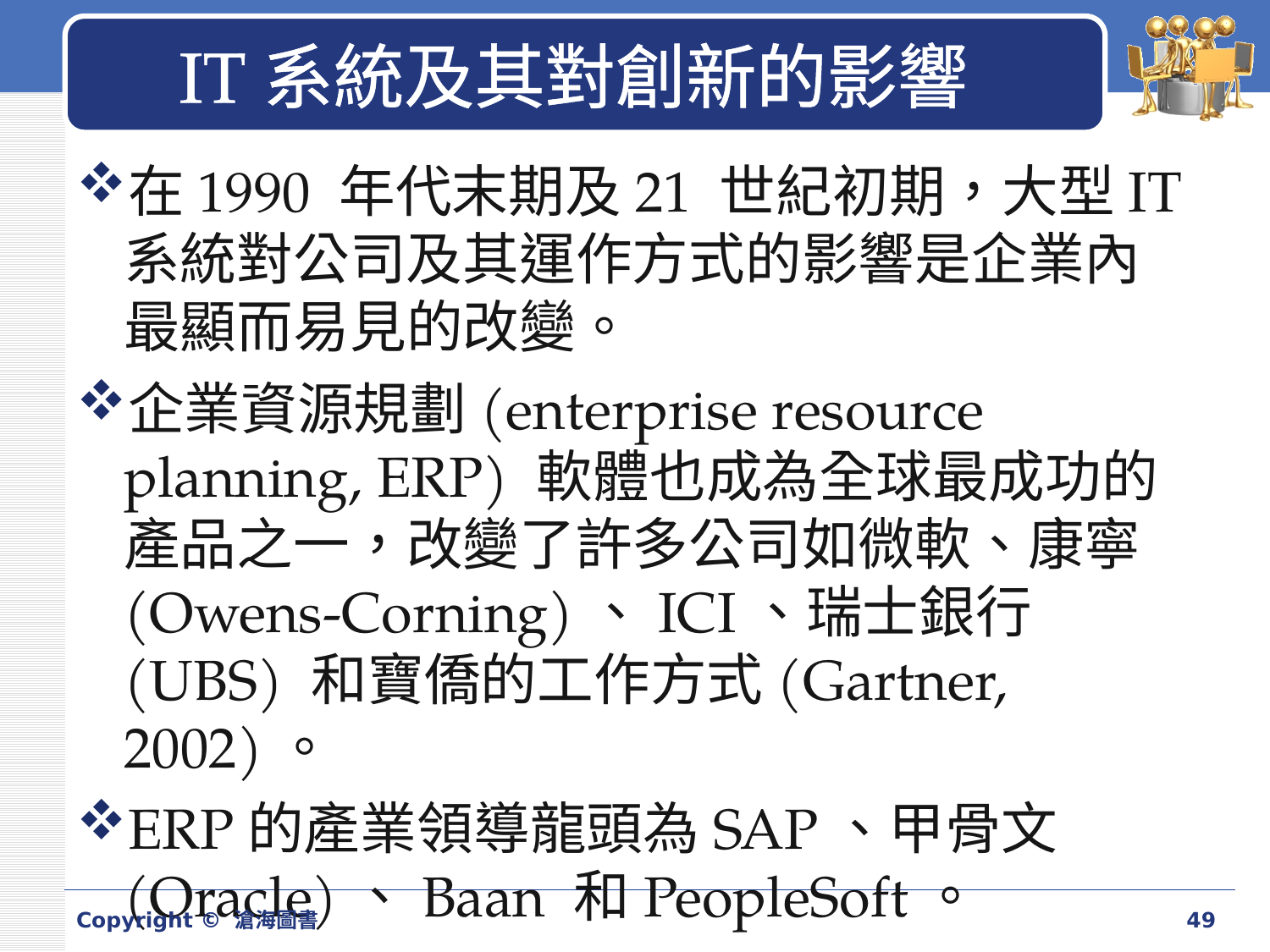

# IT系統及其對創新的影響
在1990 年代末期及21 世紀初期，大型IT 系統對公司及其運作方式的影響是企業內最顯而易見的改變。
企業資源規劃(enterprise resource planning, ERP) 軟體也成為全球最成功的產品之一，改變了許多公司如微軟、康寧(Owens-Corning)、ICI、瑞士銀行(UBS) 和寶僑的工作方式(Gartner, 2002)。
ERP的產業領導龍頭為SAP、甲骨文(Oracle)、Baan 和PeopleSoft。
Copyright © 滄海圖書
49